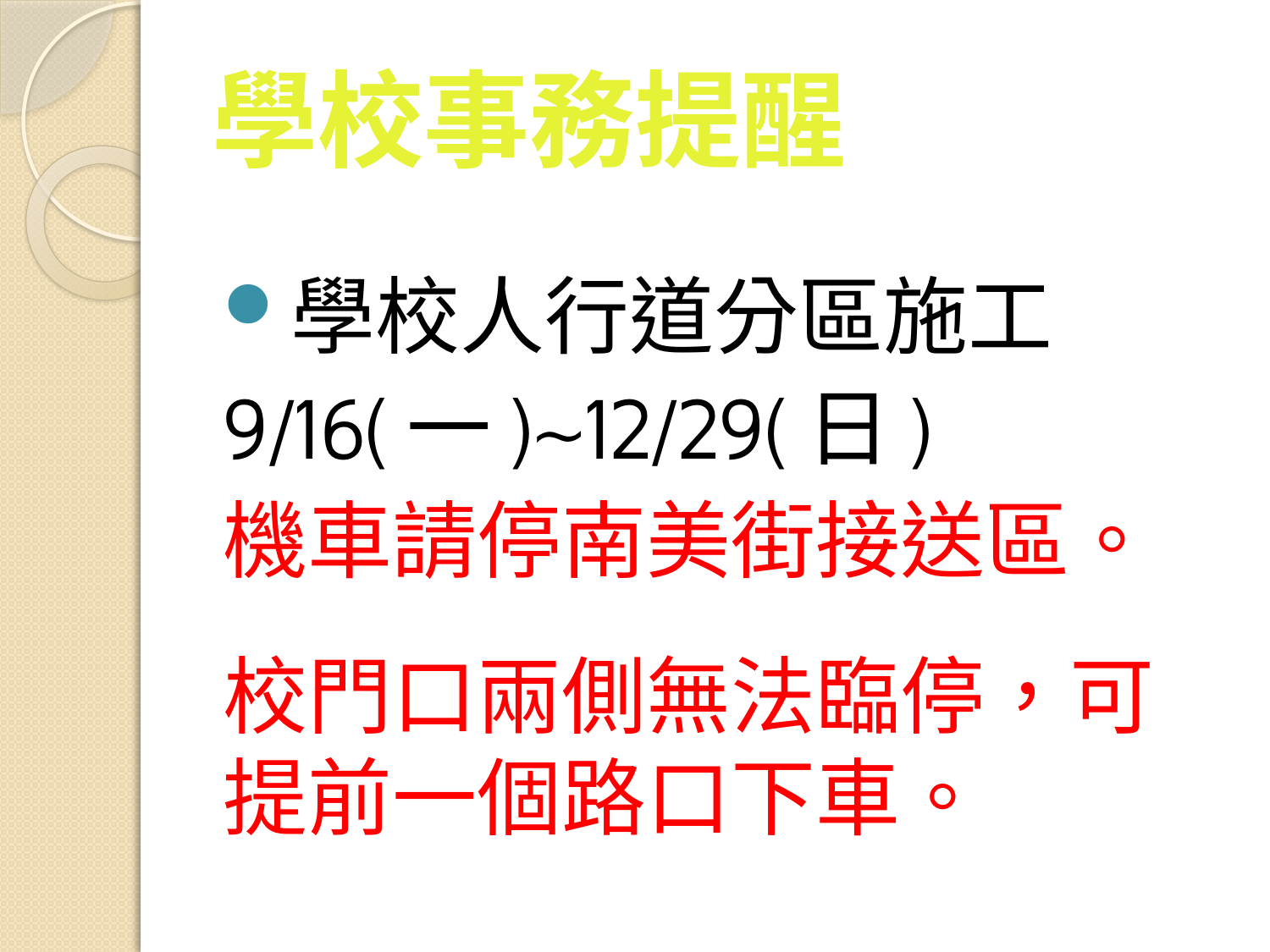

# 學校事務提醒
學校人行道分區施工
9/16(一)~12/29(日)
機車請停南美街接送區。

校門口兩側無法臨停，可提前一個路口下車。